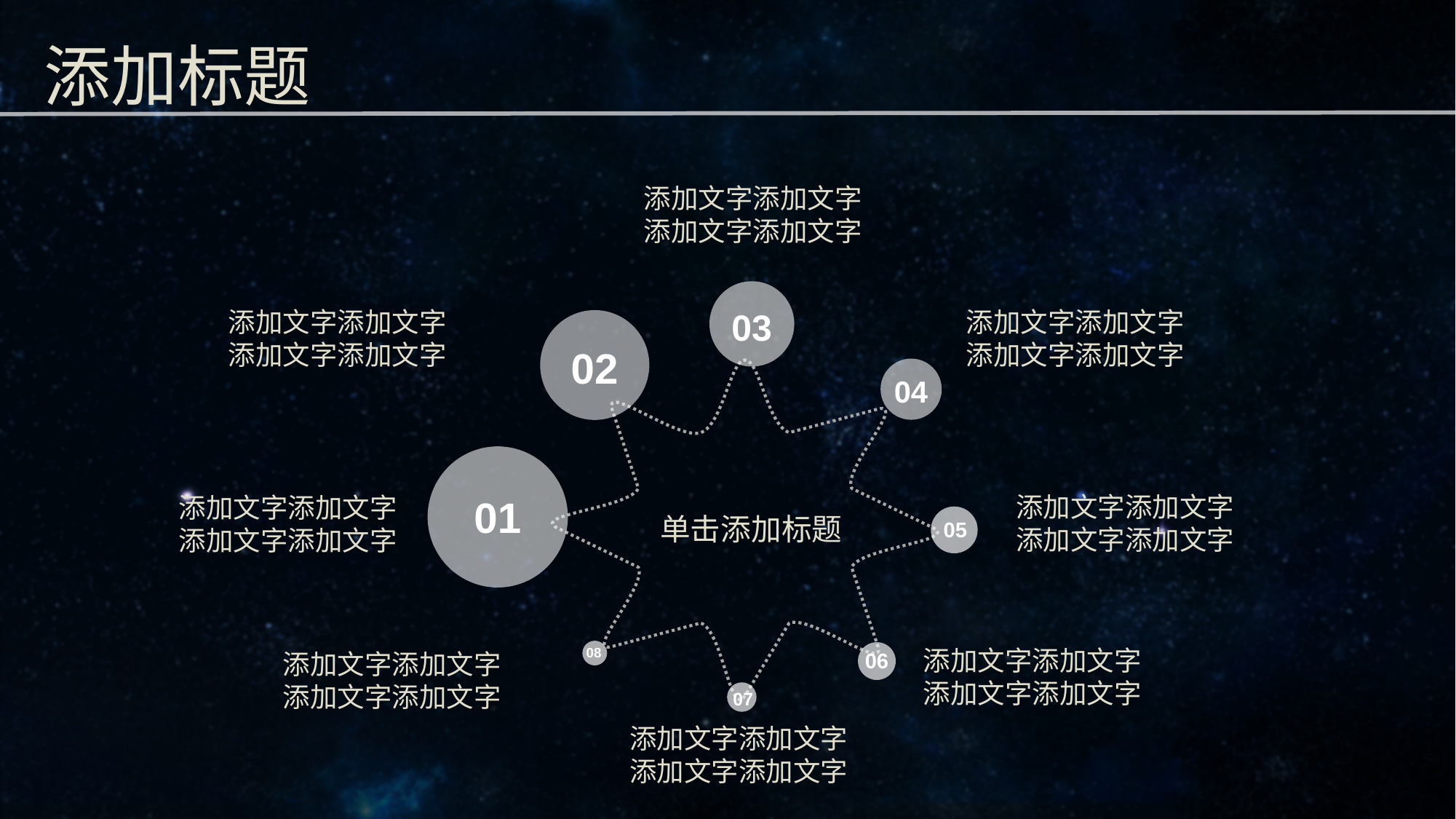

# 添加标题
添加文字添加文字
添加文字添加文字

03
添加文字添加文字
添加文字添加文字
添加文字添加文字添加文字添加文字

02

04

01
添加文字添加文字
添加文字添加文字
添加文字添加文字添加文字添加文字
单击添加标题

05
添加文字添加文字
添加文字添加文字

08
添加文字添加文字
添加文字添加文字

06

07
添加文字添加文字
添加文字添加文字